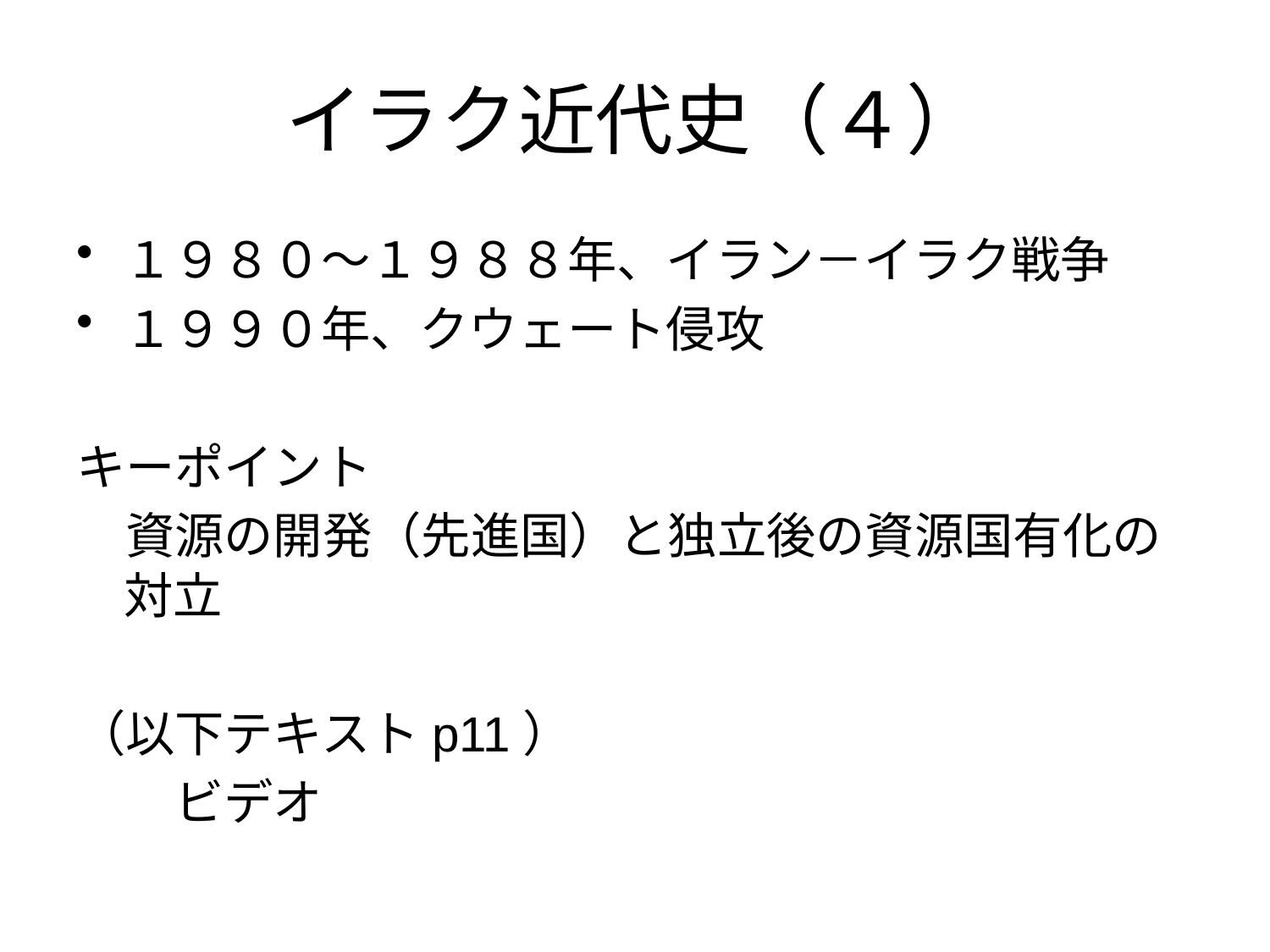

# イラク近代史（４）
１９８０～１９８８年、イラン－イラク戦争
１９９０年、クウェート侵攻

キーポイント
　資源の開発（先進国）と独立後の資源国有化の対立

（以下テキストp11）
　　ビデオ